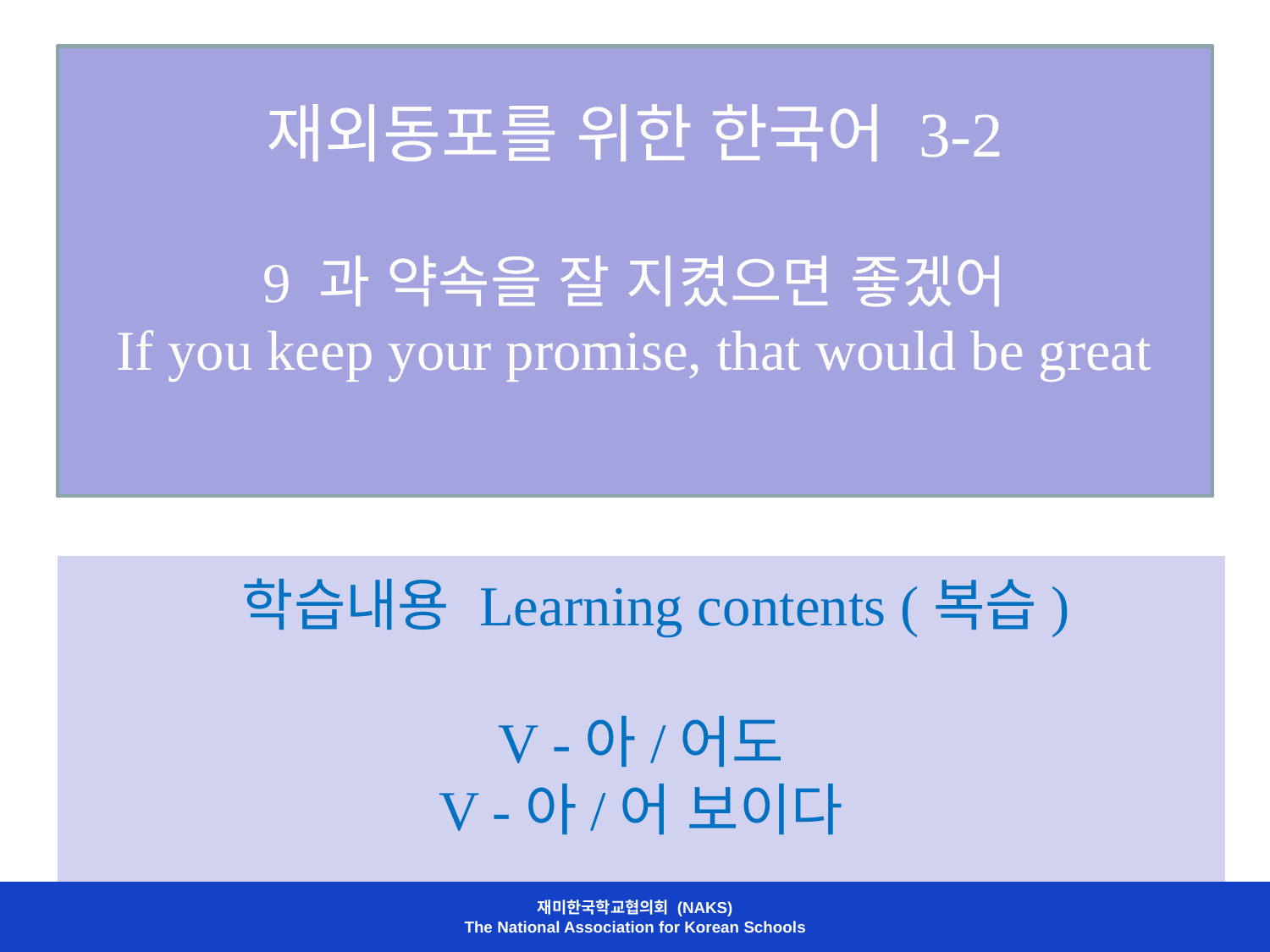

# 재외동포를 위한 한국어 3-2 9 과 약속을 잘 지켰으면 좋겠어 If you keep your promise, that would be great
 학습내용 Learning contents (복습)

V -아/어도
V -아/어 보이다

재미한국학교협의회 (NAKS)
The National Association for Korean Schools